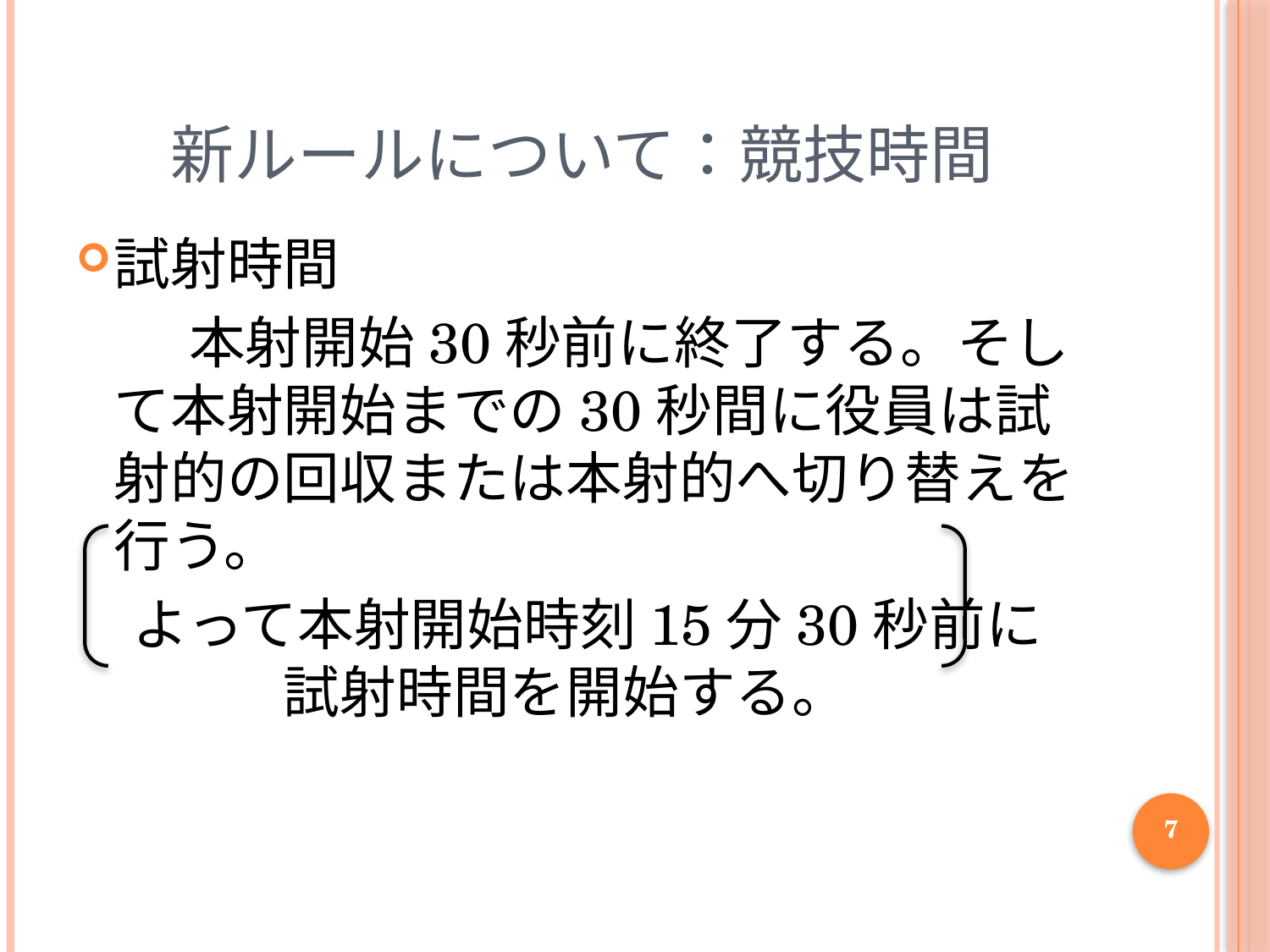

# 新ルールについて：競技時間
試射時間
　　本射開始30秒前に終了する。そして本射開始までの30秒間に役員は試射的の回収または本射的へ切り替えを行う。
　よって本射開始時刻15分30秒前に　　　試射時間を開始する。

7